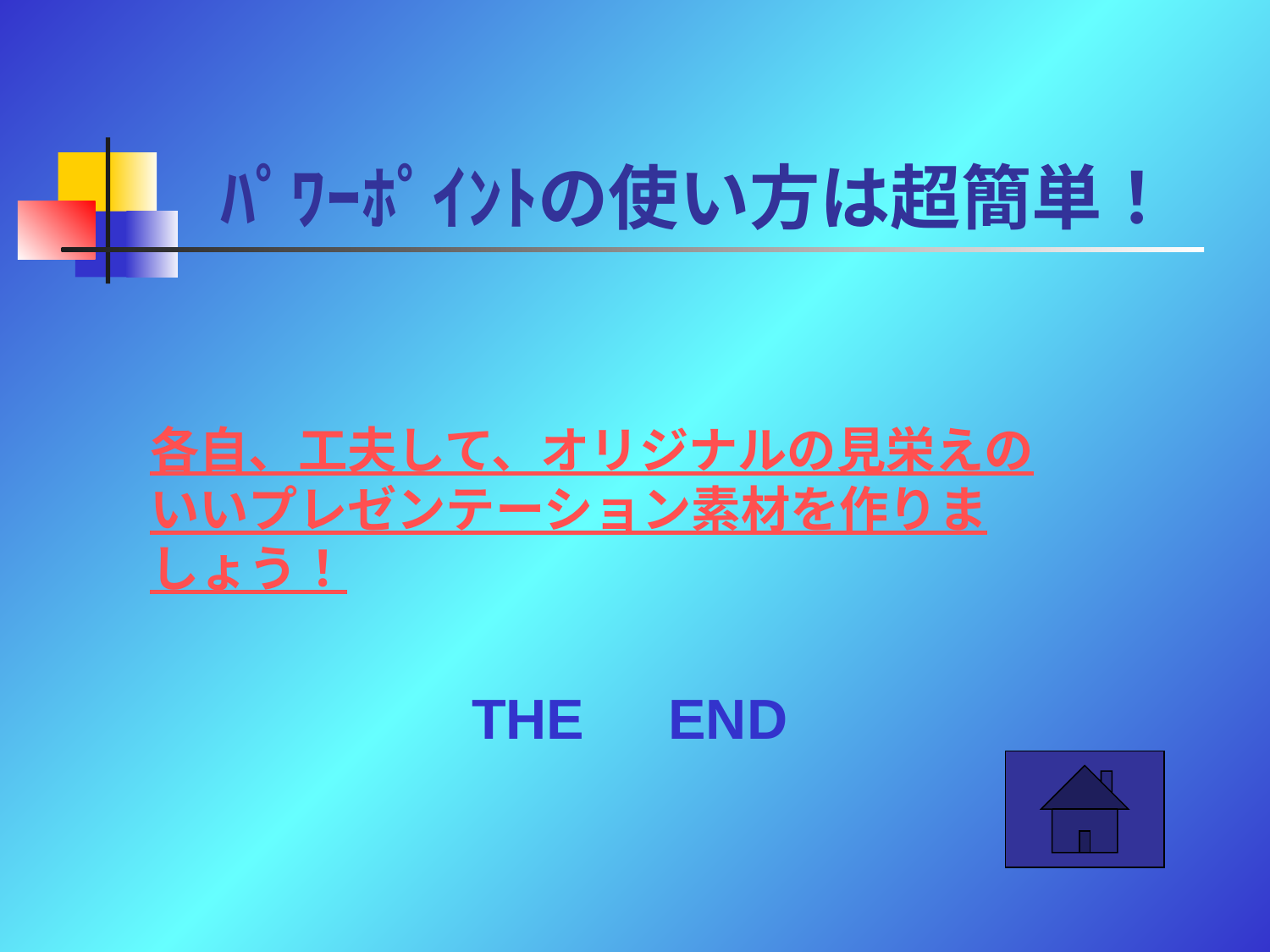

# ﾊﾟﾜｰﾎﾟｲﾝﾄの使い方は超簡単！
各自、工夫して、オリジナルの見栄えのいいプレゼンテーション素材を作りましょう！
THE　END